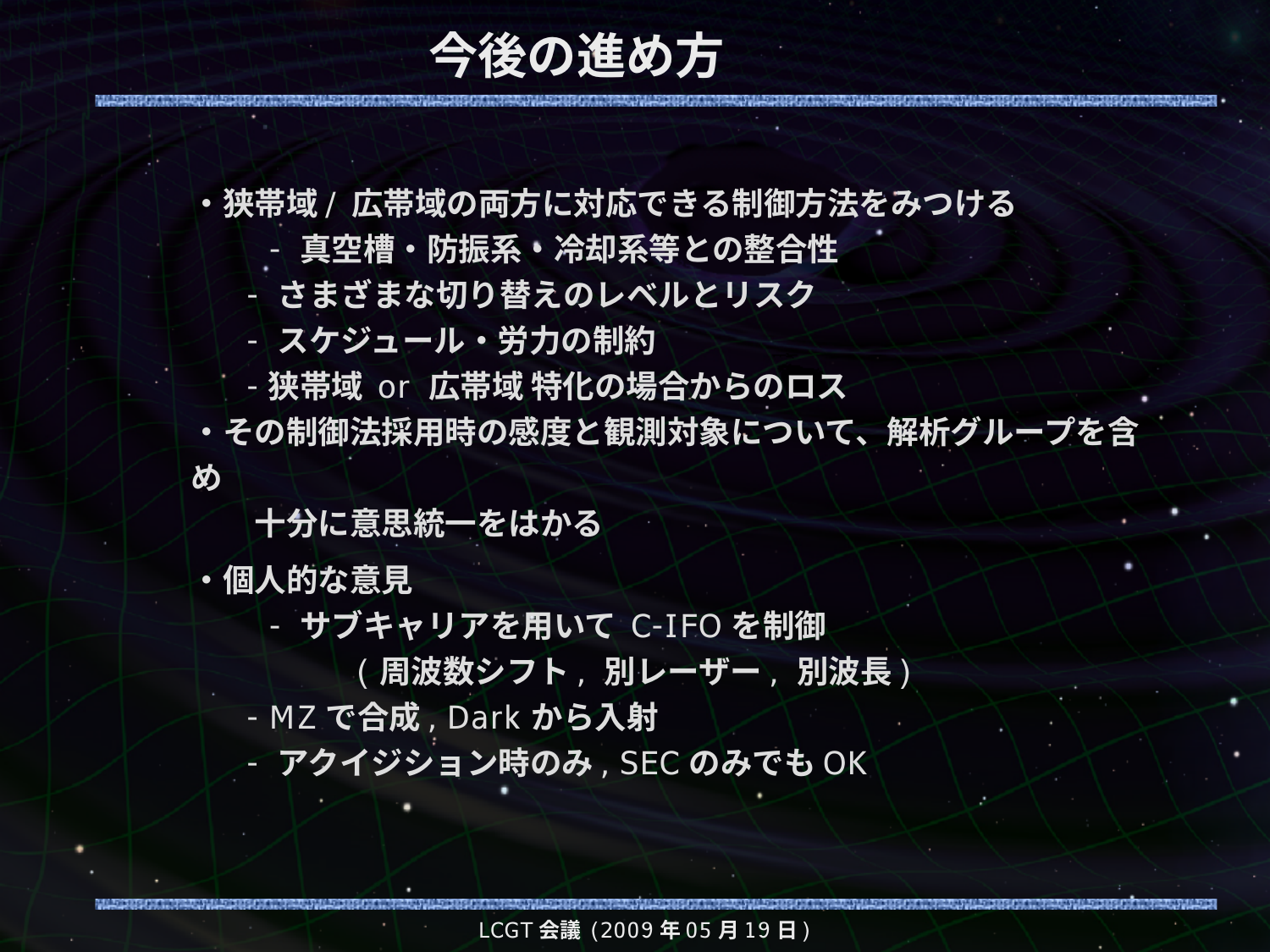

# 今後の進め方
・狭帯域/広帯域の両方に対応できる制御方法をみつける
　　 - 真空槽・防振系・冷却系等との整合性
      - さまざまな切り替えのレベルとリスク
      - スケジュール・労力の制約
      -狭帯域 or 広帯域 特化の場合からのロス
・その制御法採用時の感度と観測対象について、解析グループを含め
　　十分に意思統一をはかる
・個人的な意見
　　 - サブキャリアを用いて C-IFOを制御
　　　　　(周波数シフト, 別レーザー, 別波長)
      - MZで合成, Darkから入射
      - アクイジション時のみ, SECのみでもOK
LCGT会議 (2009年05月19日)